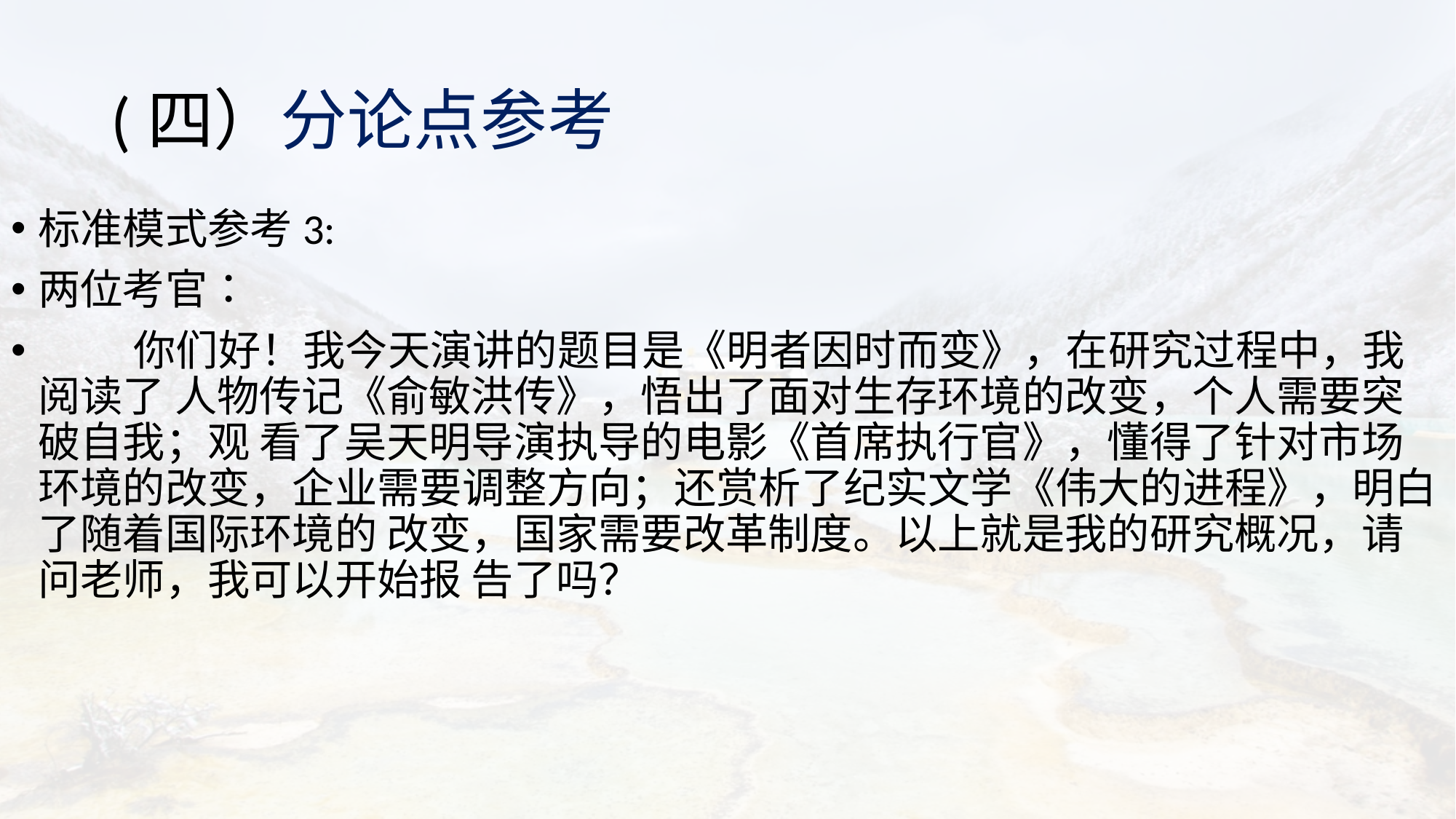

# (四）分论点参考
标准模式参考3:
两位考官：
         你们好！我今天演讲的题目是《明者因时而变》，在研究过程中，我阅读了 人物传记《俞敏洪传》，悟出了面对生存环境的改变，个人需要突破自我；观 看了吴天明导演执导的电影《首席执行官》，懂得了针对市场环境的改变，企业需要调整方向；还赏析了纪实文学《伟大的进程》，明白了随着国际环境的 改变，国家需要改革制度。以上就是我的研究概况，请问老师，我可以开始报 告了吗？